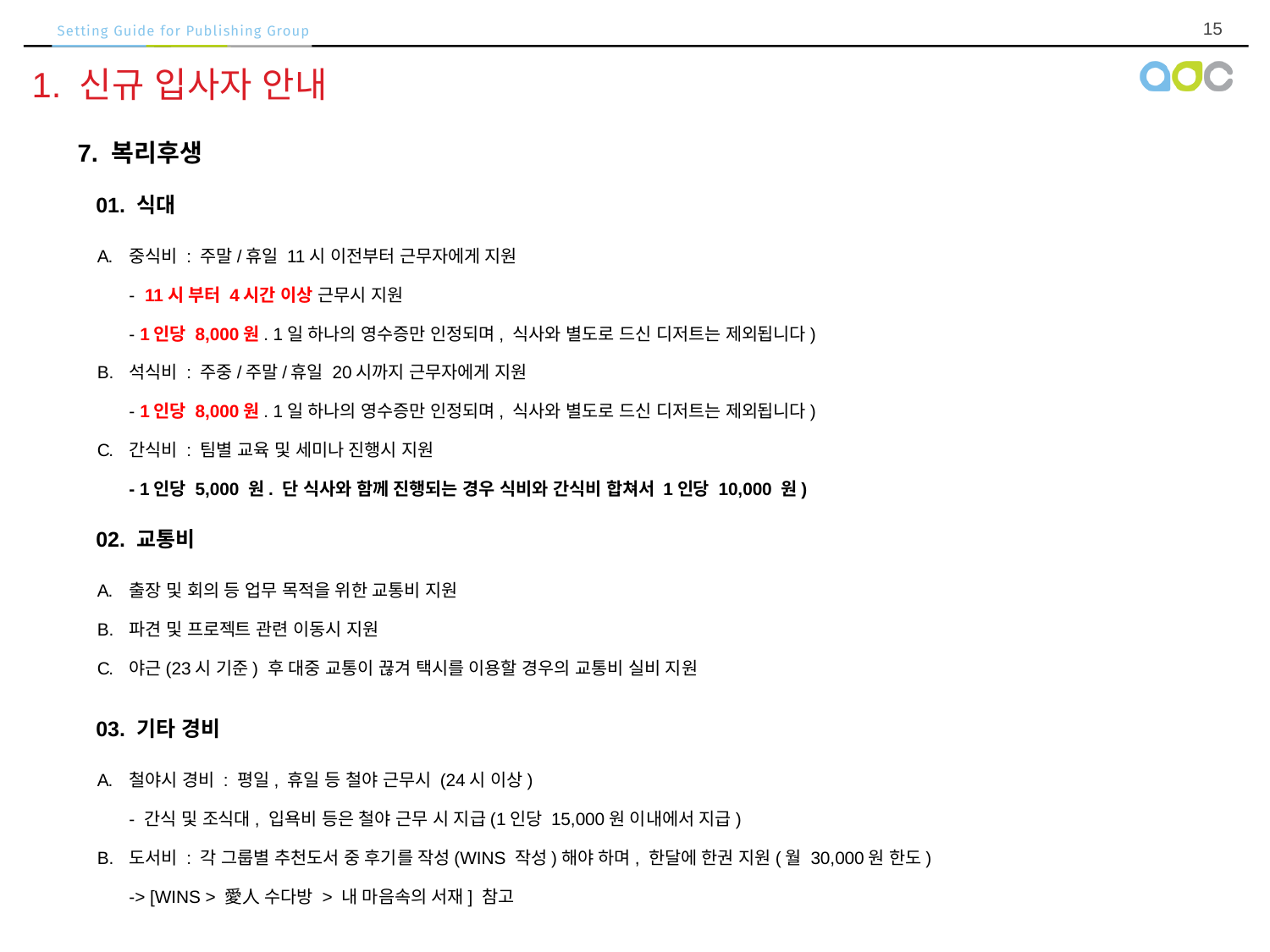

1. 신규 입사자 안내
7. 복리후생
01. 식대
중식비 : 주말/휴일 11시 이전부터 근무자에게 지원
-  11시 부터 4시간 이상 근무시 지원
- 1인당 8,000원. 1일 하나의 영수증만 인정되며, 식사와 별도로 드신 디저트는 제외됩니다)
석식비 : 주중/주말/휴일 20시까지 근무자에게 지원
- 1인당 8,000원. 1일 하나의 영수증만 인정되며, 식사와 별도로 드신 디저트는 제외됩니다)
간식비 : 팀별 교육 및 세미나 진행시 지원
- 1인당 5,000 원. 단 식사와 함께 진행되는 경우 식비와 간식비 합쳐서 1인당 10,000 원)
02. 교통비
출장 및 회의 등 업무 목적을 위한 교통비 지원
파견 및 프로젝트 관련 이동시 지원
야근(23시 기준) 후 대중 교통이 끊겨 택시를 이용할 경우의 교통비 실비 지원
03. 기타 경비
철야시 경비 : 평일, 휴일 등 철야 근무시 (24시 이상)
- 간식 및 조식대, 입욕비 등은 철야 근무 시 지급(1인당 15,000원 이내에서 지급)
도서비 : 각 그룹별 추천도서 중 후기를 작성(WINS 작성)해야 하며, 한달에 한권 지원(월 30,000원 한도)
-> [WINS > 愛人 수다방 > 내 마음속의 서재] 참고